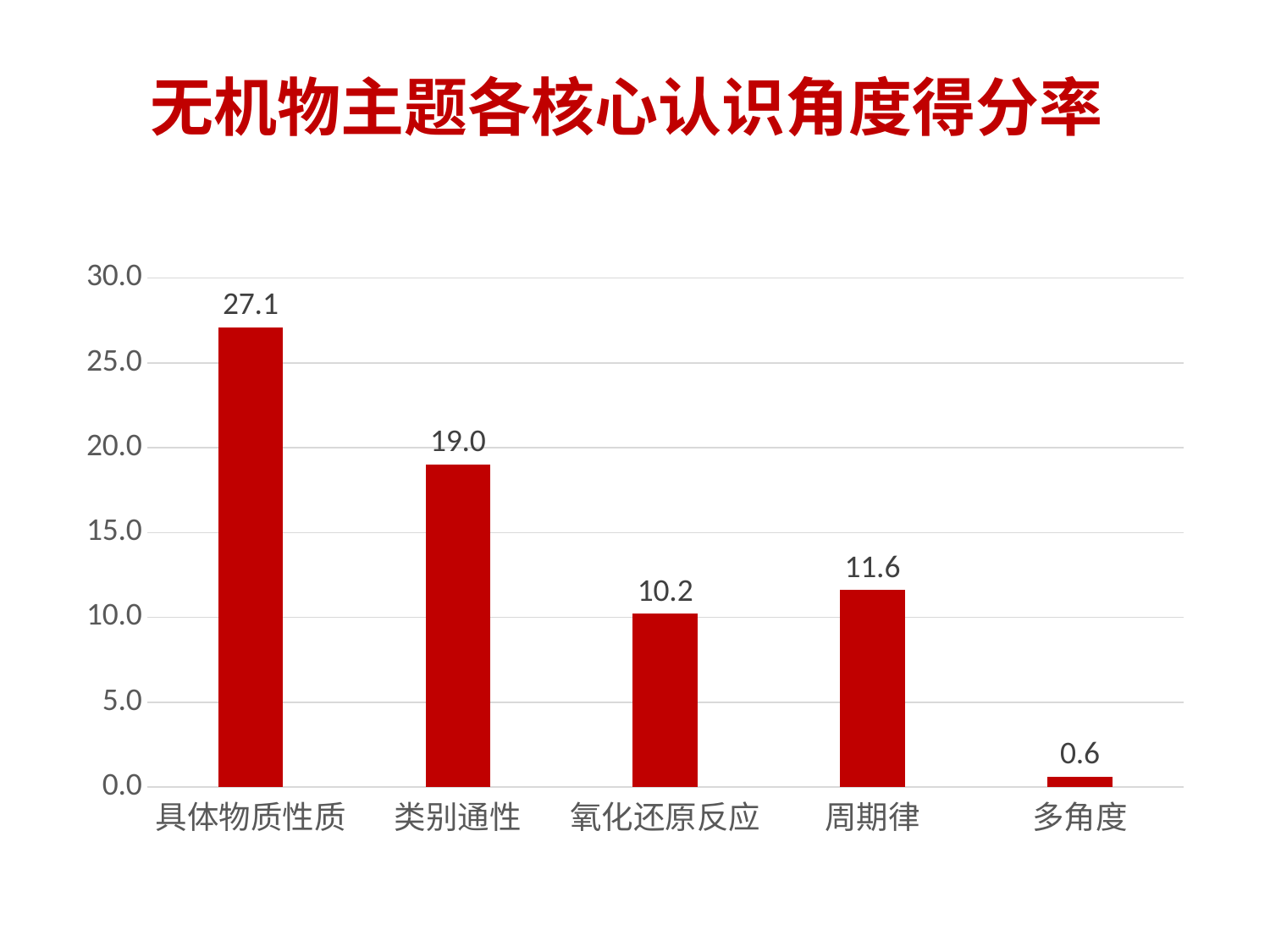

# 无机物主题各核心认识角度得分率

### Chart

| Category |  |
|---|---|
| 具体物质性质 | 27.1 |
| 类别通性 | 19.0 |
| 氧化还原反应 | 10.200000000000001 |
| 周期律 | 11.6 |
| 多角度 | 0.6000000000000006 |